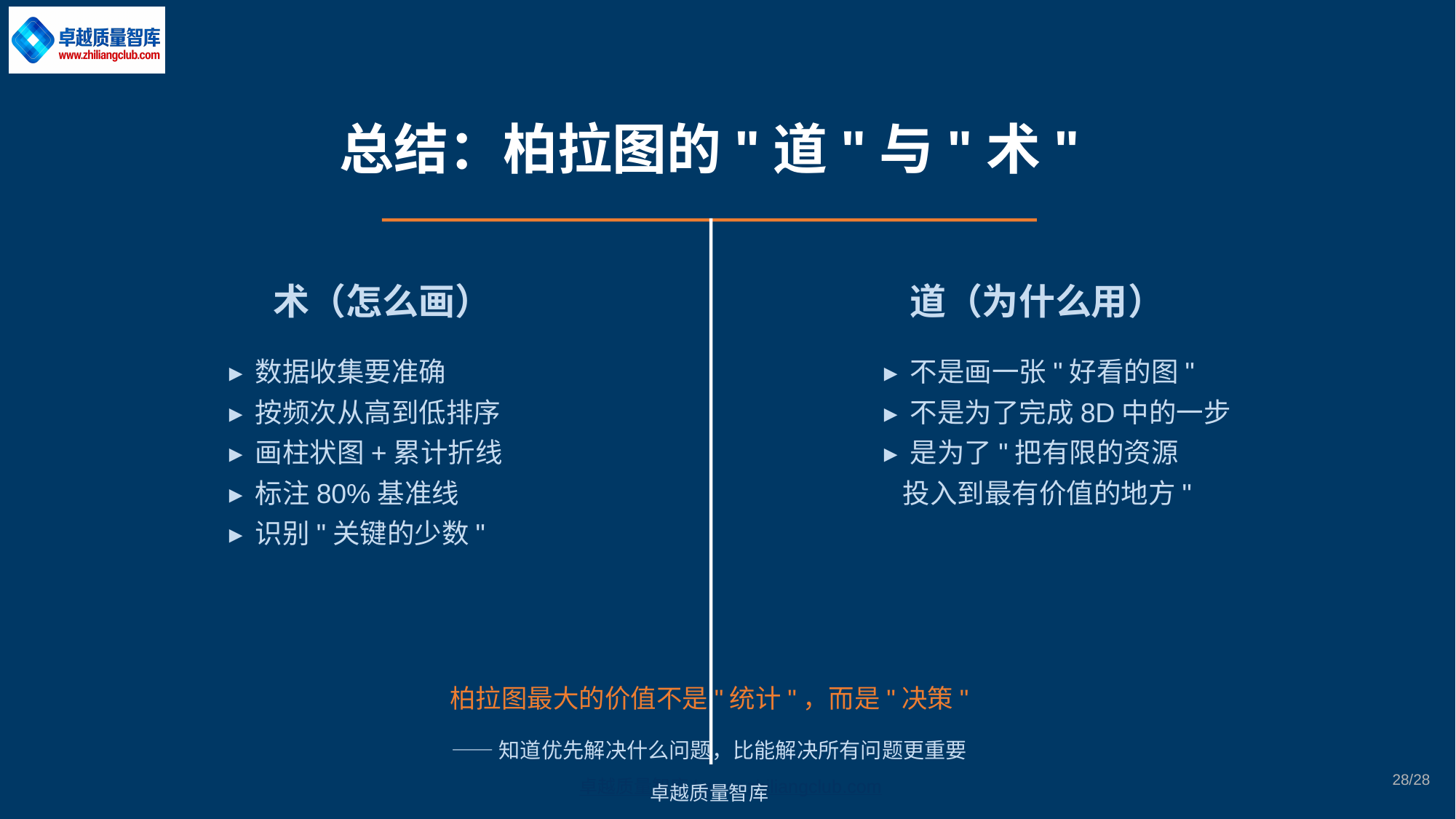

总结：柏拉图的"道"与"术"

术（怎么画）
道（为什么用）
▸ 数据收集要准确
▸ 按频次从高到低排序
▸ 画柱状图+累计折线
▸ 标注80%基准线
▸ 识别"关键的少数"
▸ 不是画一张"好看的图"
▸ 不是为了完成8D中的一步
▸ 是为了"把有限的资源
  投入到最有价值的地方"
柏拉图最大的价值不是"统计"，而是"决策"
——知道优先解决什么问题，比能解决所有问题更重要
28/28
卓越质量智库